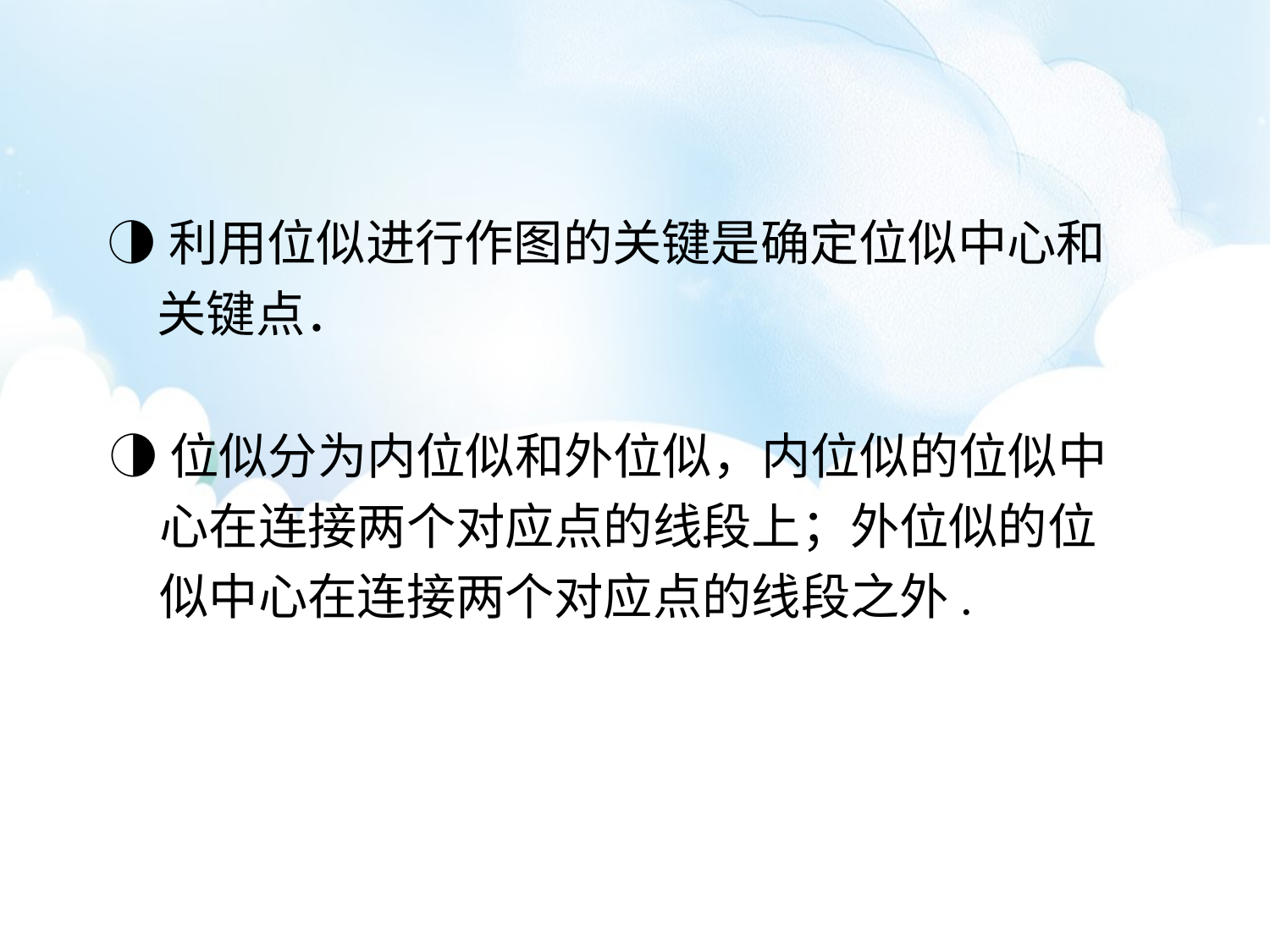

◑利用位似进行作图的关键是确定位似中心和关键点．
◑位似分为内位似和外位似，内位似的位似中心在连接两个对应点的线段上；外位似的位似中心在连接两个对应点的线段之外.